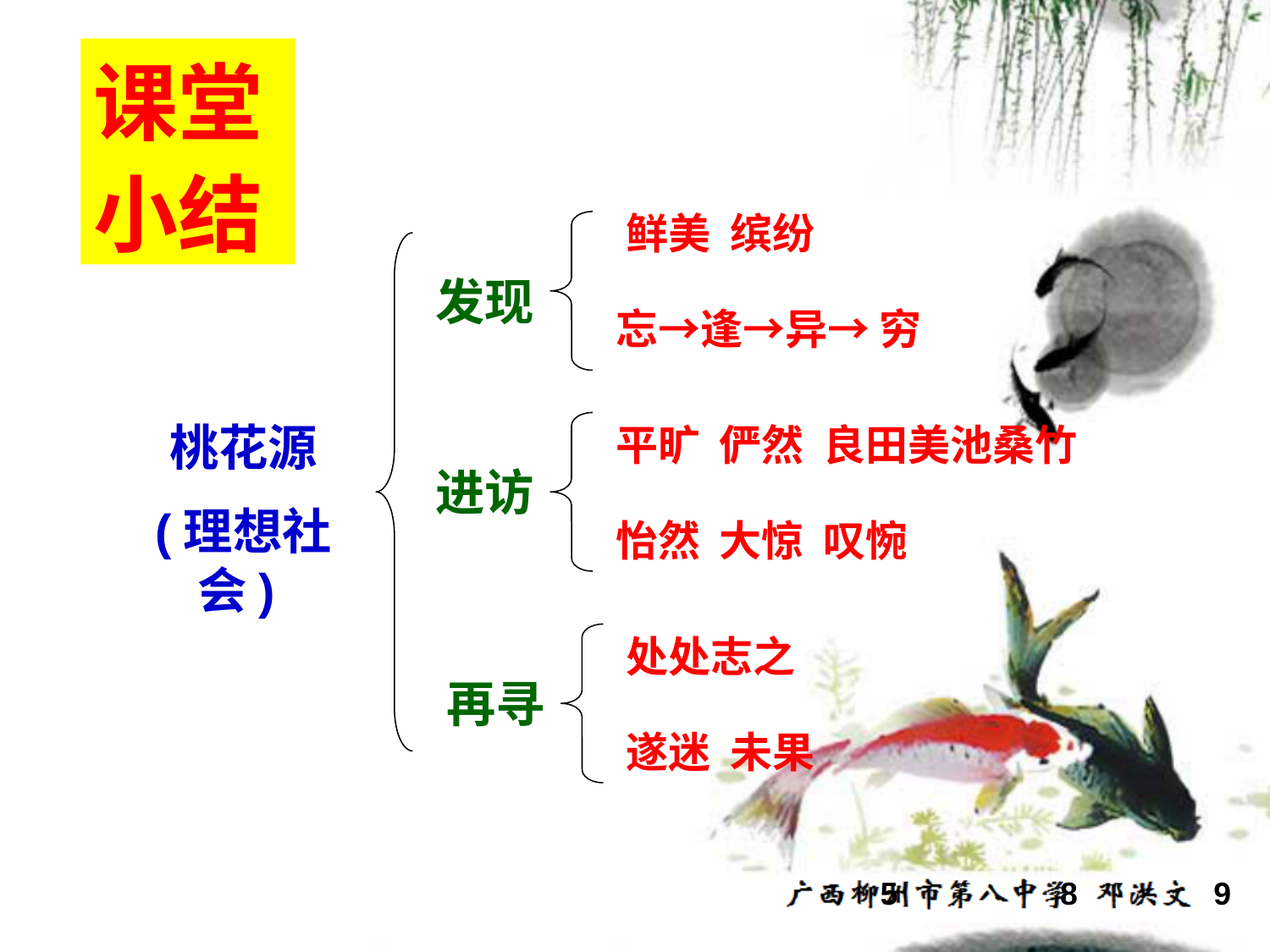

课堂小结
鲜美  缤纷
发现
忘→逢→异→ 穷

桃花源
(理想社会)
平旷  俨然  良田美池桑竹
进访
怡然  大惊  叹惋

处处志之
再寻
遂迷  未果

5
8
9